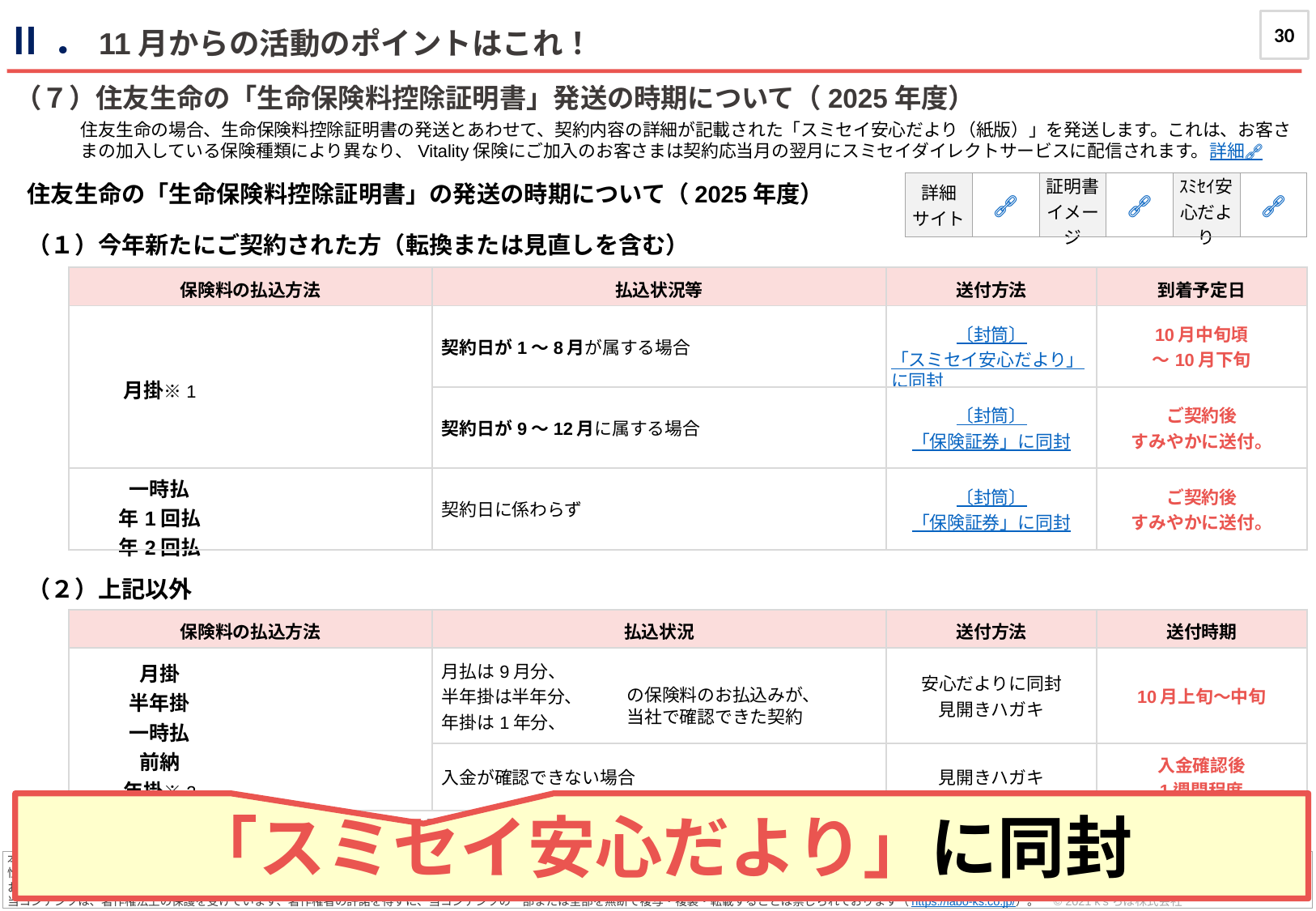

30
Ⅱ．11月からの活動のポイントはこれ！
journal
（７）住友生命の「生命保険料控除証明書」発送の時期について（2025年度）
住友生命の場合、生命保険料控除証明書の発送とあわせて、契約内容の詳細が記載された「スミセイ安心だより（紙版）」を発送します。これは、お客さまの加入している保険種類により異なり、Vitality保険にご加入のお客さまは契約応当月の翌月にスミセイダイレクトサービスに配信されます。詳細🔗
住友生命の「生命保険料控除証明書」の発送の時期について（2025年度）

| 詳細 サイト | 🔗 | 証明書 イメージ | 🔗 | ｽﾐｾｲ安心だより | 🔗 |
| --- | --- | --- | --- | --- | --- |
（１）今年新たにご契約された方（転換または見直しを含む）
| 保険料の払込方法 | 10月上旬時点での 保険料のお払込状況 | 払込状況等 | 送付方法 | 到着予定日 |
| --- | --- | --- | --- | --- |
| 月掛※1 |  | 契約日が1～8月が属する場合 | 〔封筒〕 「スミセイ安心だより」に同封 | 10月中旬頃 ～10月下旬 |
|  |  | 契約日が9～12月に属する場合 | 〔封筒〕 「保険証券」に同封 | ご契約後 すみやかに送付。 |
| 一時払 年1回払 年2回払 |  | 契約日に係わらず | 〔封筒〕 「保険証券」に同封 | ご契約後 すみやかに送付。 |
（２）上記以外
| 保険料の払込方法 | 10月上旬時点での 保険料のお払込状況 | 払込状況 | 送付方法 | 送付時期 |
| --- | --- | --- | --- | --- |
| 月掛 半年掛 一時払 前納 年掛※2 |  | 月払は9月分、 半年掛は半年分、 年掛は1年分、 | 安心だよりに同封 見開きハガキ | 10月上旬～中旬 |
|  |  | 入金が確認できない場合 | 見開きハガキ | 入金確認後 1週間程度 |
の保険料のお払込みが、
当社で確認できた契約
「スミセイ安心だより」に同封
※1・・・団体扱については、団体様ごとに異なります。詳細は団体様あてご確認ください。
※2・・・契約日が10月～12月の年1回払（年払）の場合は、10月上旬に年末調整を受けることができる「生命保険料控除申告予定額について」をはがきにて送付しています。